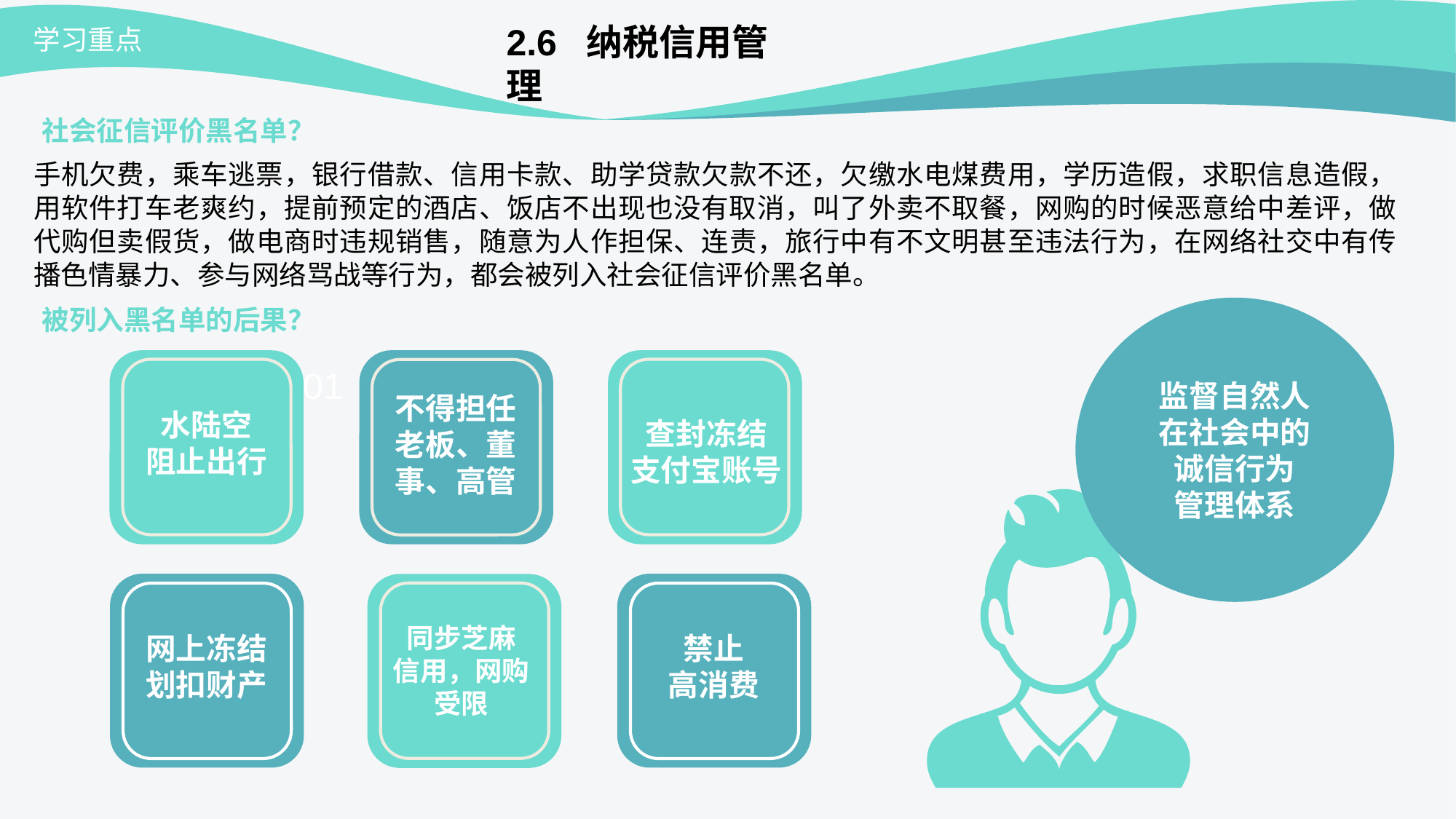

2.6  纳税信用管理
学习重点
社会征信评价黑名单？
手机欠费，乘车逃票，银行借款、信用卡款、助学贷款欠款不还，欠缴水电煤费用，学历造假，求职信息造假，用软件打车老爽约，提前预定的酒店、饭店不出现也没有取消，叫了外卖不取餐，网购的时候恶意给中差评，做代购但卖假货，做电商时违规销售，随意为人作担保、连责，旅行中有不文明甚至违法行为，在网络社交中有传播色情暴力、参与网络骂战等行为，都会被列入社会征信评价黑名单。
被列入黑名单的后果？
监督自然人
在社会中的
诚信行为
管理体系

01
不得担任老板、董事、高管
水陆空
阻止出行
查封冻结
支付宝账号

同步芝麻
信用，网购
受限
网上冻结
划扣财产
禁止
高消费